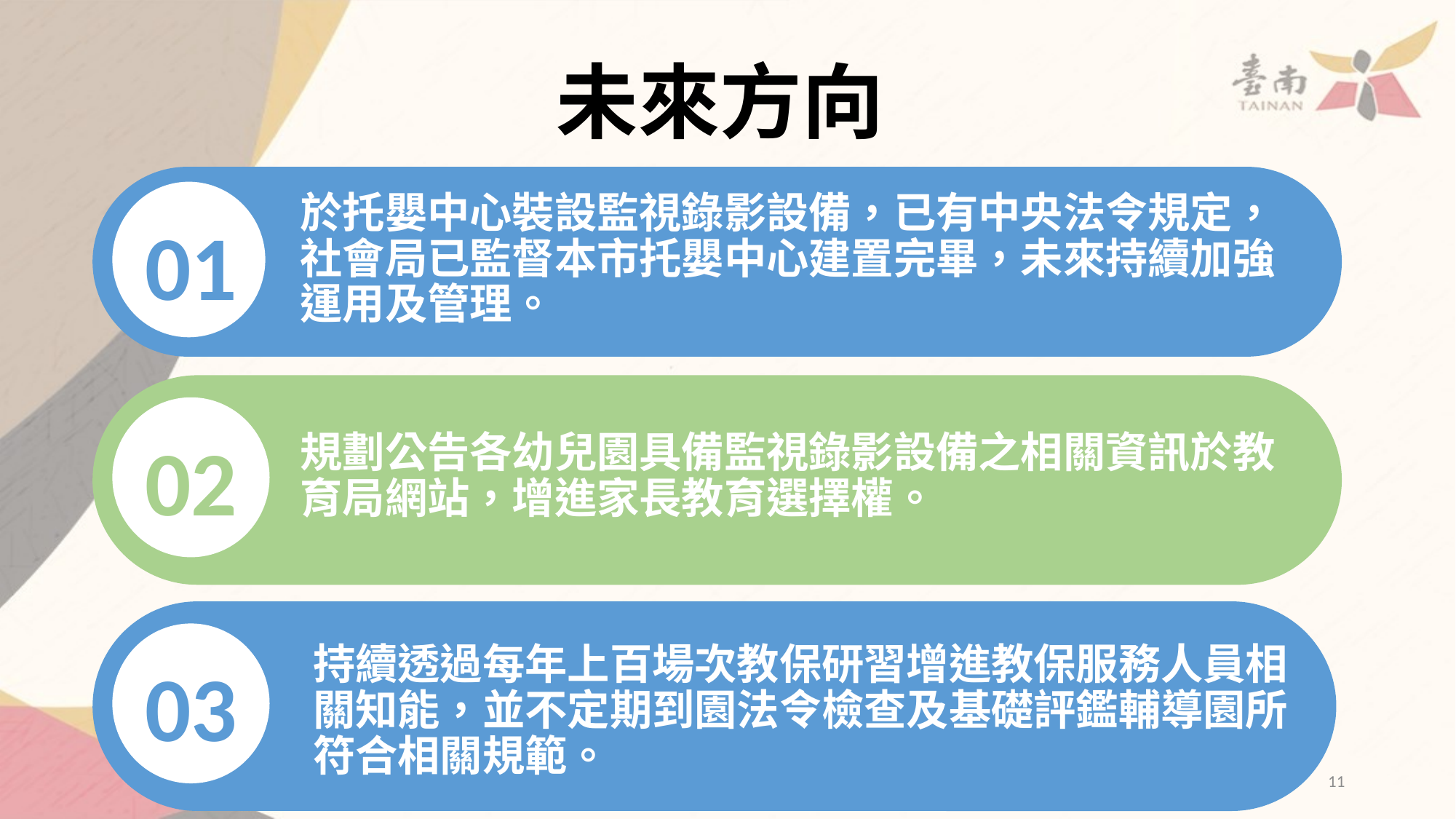

未來方向

於托嬰中心裝設監視錄影設備，已有中央法令規定，社會局已監督本市托嬰中心建置完畢，未來持續加強運用及管理。

01

規劃公告各幼兒園具備監視錄影設備之相關資訊於教育局網站，增進家長教育選擇權。
01
02

03
持續透過每年上百場次教保研習增進教保服務人員相關知能，並不定期到園法令檢查及基礎評鑑輔導園所符合相關規範。
11